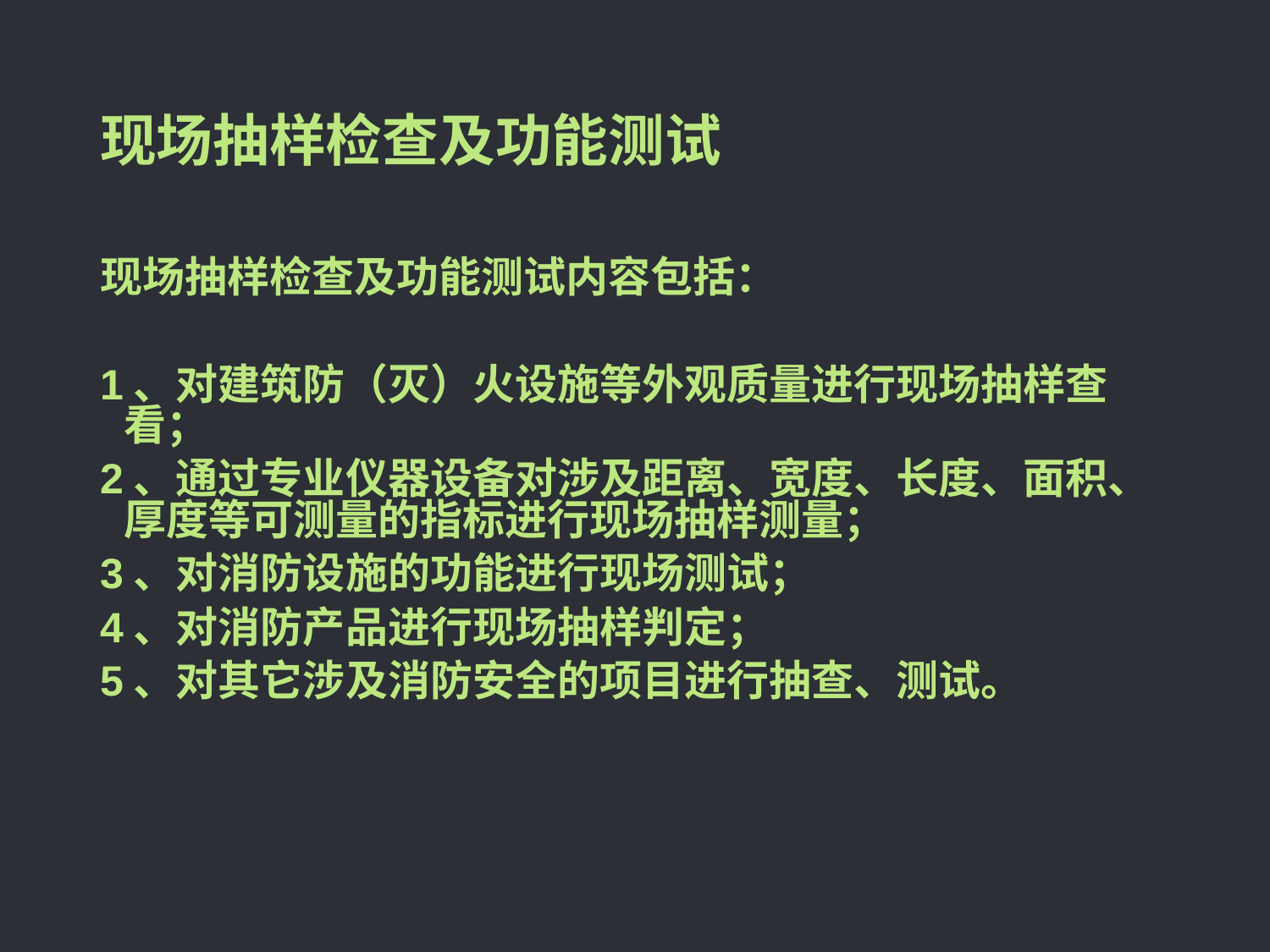

# 现场抽样检查及功能测试
现场抽样检查及功能测试内容包括：

1、对建筑防（灭）火设施等外观质量进行现场抽样查看；
2、通过专业仪器设备对涉及距离、宽度、长度、面积、厚度等可测量的指标进行现场抽样测量；
3、对消防设施的功能进行现场测试；
4、对消防产品进行现场抽样判定；
5、对其它涉及消防安全的项目进行抽查、测试。

13